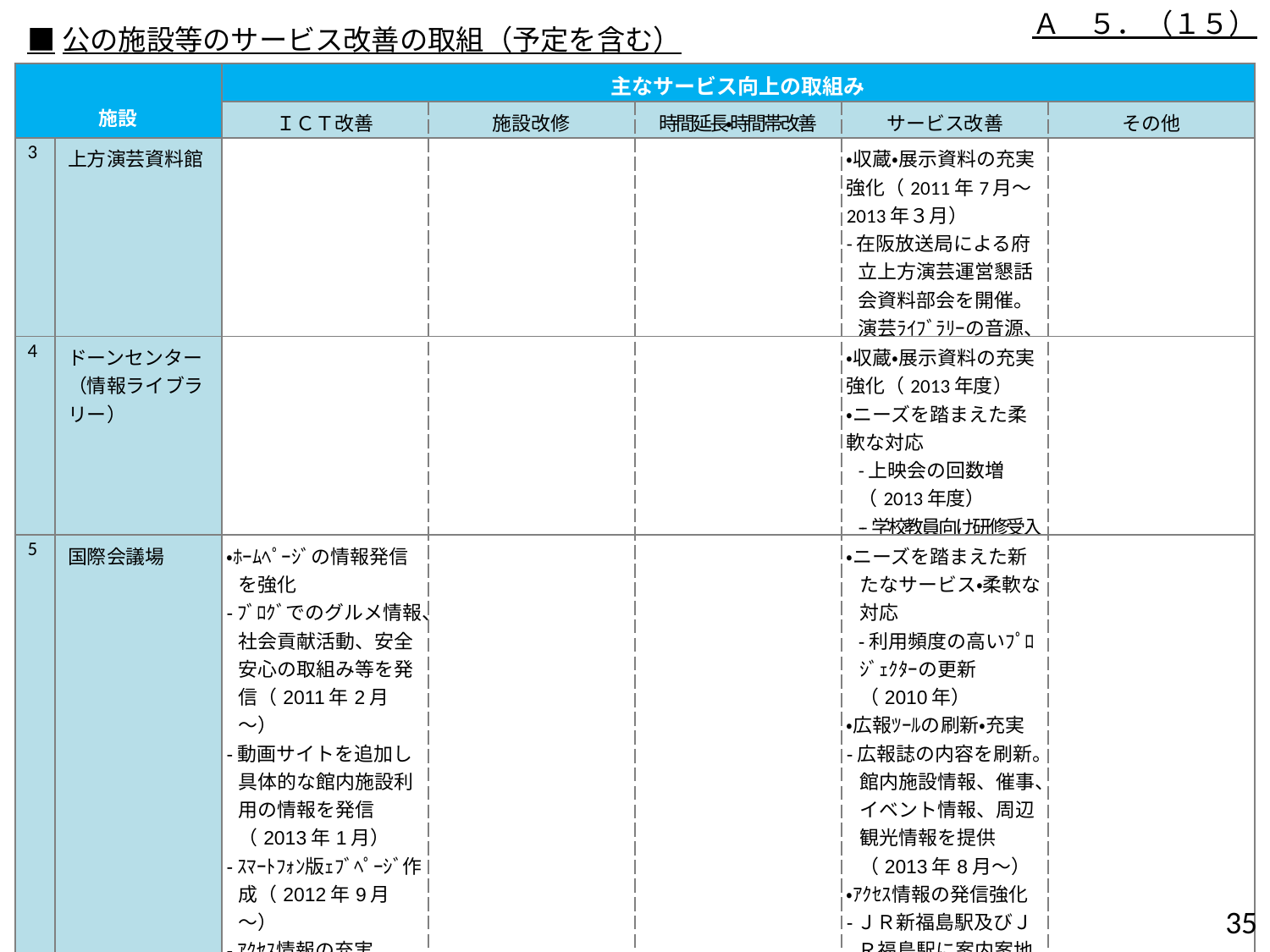

Ａ　５．（１５）
■公の施設等のサービス改善の取組（予定を含む）
| 施設 |  | 主なサービス向上の取組み |  |  |  |  |
| --- | --- | --- | --- | --- | --- | --- |
|  |  | ＩＣＴ改善 | 施設改修 | 時間延長・時間帯改善 | サービス改善 | その他 |
| 3 | 上方演芸資料館 |  |  |  | ・収蔵・展示資料の充実強化（2011年7月～2013年３月） -在阪放送局による府立上方演芸運営懇話会資料部会を開催。演芸ﾗｲﾌﾞﾗﾘｰの音源、映像資料を充実 |  |
| 4 | ドーンセンター （情報ライブラリー） |  |  |  | ・収蔵・展示資料の充実強化（2013年度） ・ニーズを踏まえた柔軟な対応 -上映会の回数増（2013年度） --学校教員向け研修受入（2013年度） |  |
| 5 | 国際会議場 | ・ﾎｰﾑﾍﾟｰｼﾞの情報発信を強化 -ﾌﾞﾛｸﾞでのグルメ情報、社会貢献活動、安全安心の取組み等を発信（2011年2月～） -動画サイトを追加し具体的な館内施設利用の情報を発信（2013年1月） -ｽﾏｰﾄﾌｫﾝ版ｪﾌﾞﾍﾟｰｼﾞ作成（2012年9月～） -ｱｸｾｽ情報の充実（2010年3月～） ・無線ＬＡＮ設置（2010年） |  |  | ・ニーズを踏まえた新たなサービス・柔軟な対応 -利用頻度の高いﾌﾟﾛｼﾞｪｸﾀｰの更新（2010年） ・広報ﾂｰﾙの刷新・充実 -広報誌の内容を刷新。館内施設情報、催事、イベント情報、周辺観光情報を提供（2013年8月～） ・ｱｸｾｽ情報の発信強化 -ＪＲ新福島駅及びＪＲ福島駅に案内案地図広告を掲出（2011年12月～） |  |
35